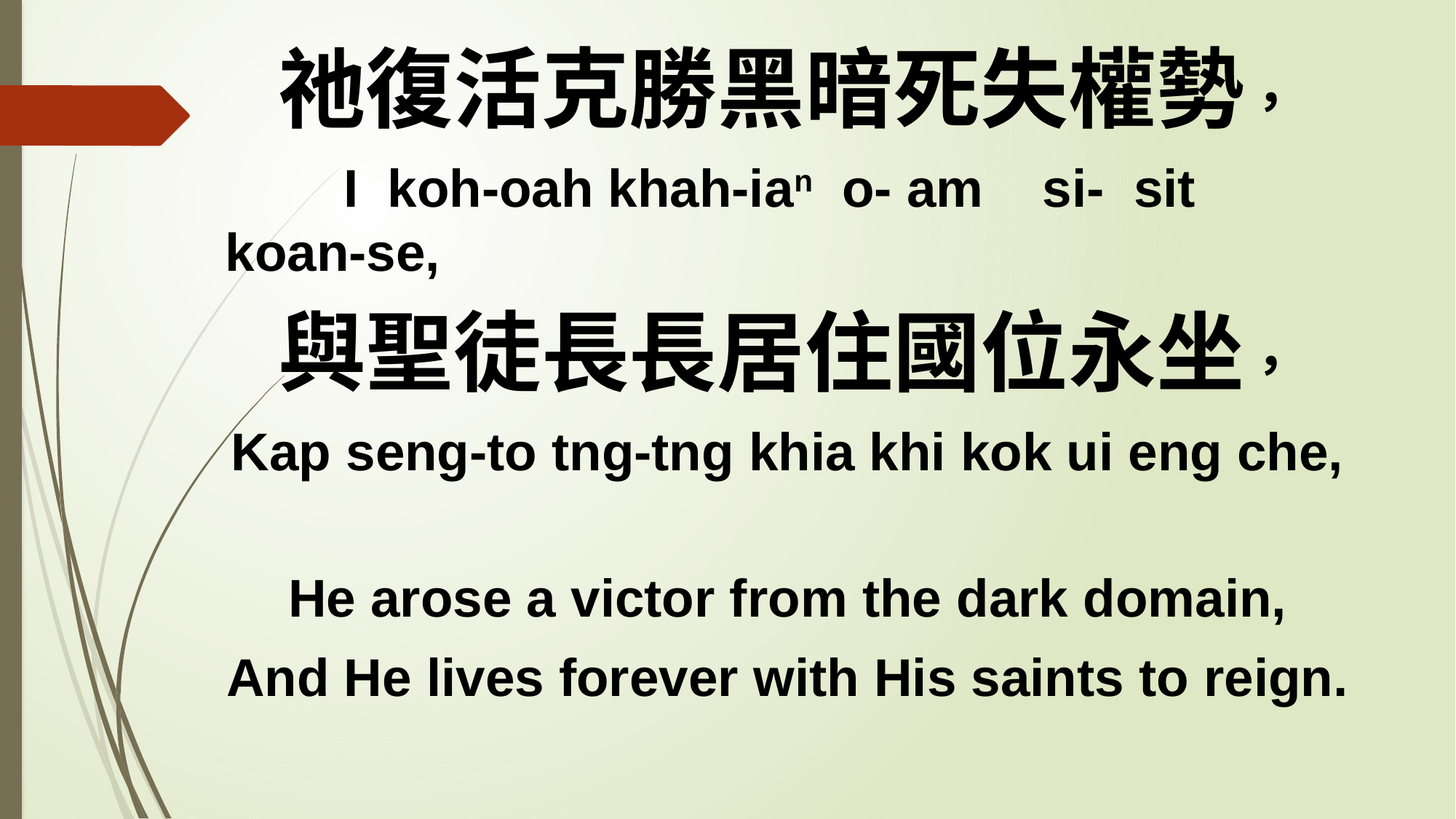

祂復活克勝黑暗死失權勢，
        I  koh-oah khah-ian  o- am    si-  sit koan-se,
與聖徒長長居住國位永坐，
Kap seng-to tng-tng khia khi kok ui eng che,

He arose a victor from the dark domain,
And He lives forever with His saints to reign.